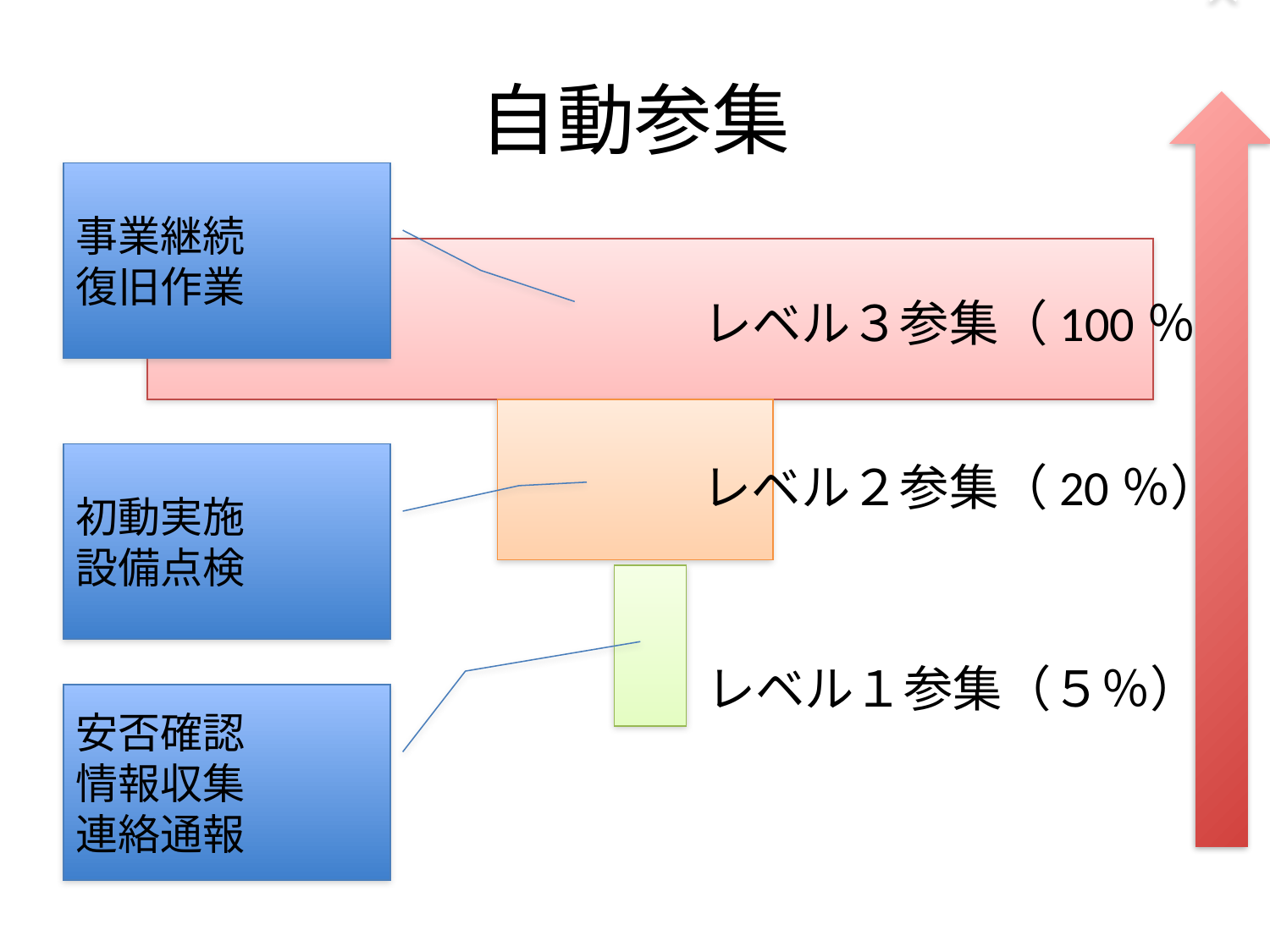

# 自動参集
重大　　　　　　　　						　　　　　　　　　　　軽微
事業継続
復旧作業

レベル３参集（100％）

初動実施
設備点検
レベル２参集（20％）

レベル１参集（５％）
安否確認
情報収集
連絡通報